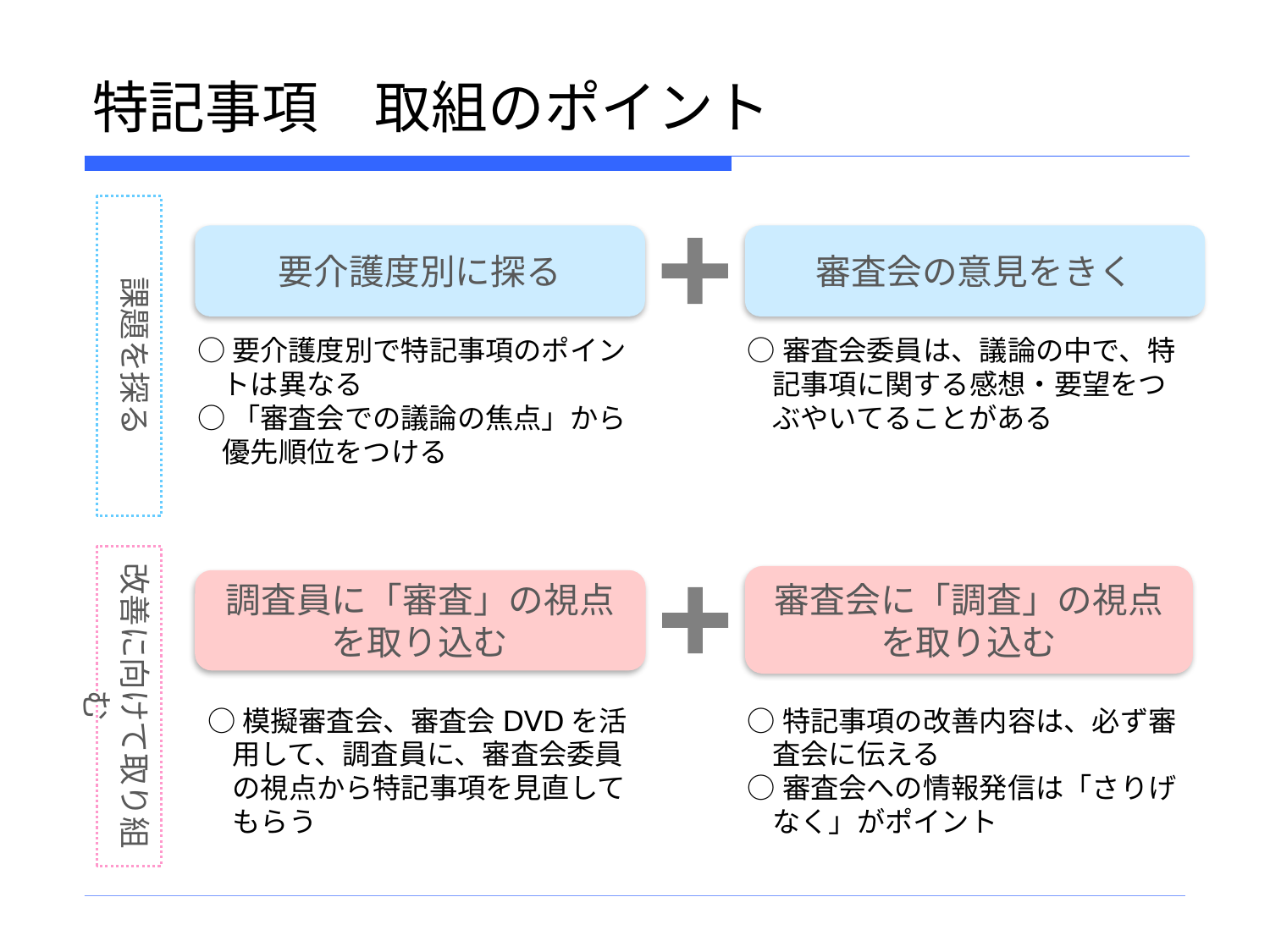

# 特記事項　取組のポイント
課題を探る
要介護度別に探る
審査会の意見をきく

○要介護度別で特記事項のポイントは異なる
○「審査会での議論の焦点」から優先順位をつける
○審査会委員は、議論の中で、特記事項に関する感想・要望をつぶやいてることがある
改善に向けて取り組む
審査会に「調査」の視点を取り込む
調査員に「審査」の視点を取り込む

○模擬審査会、審査会DVDを活用して、調査員に、審査会委員の視点から特記事項を見直してもらう
○特記事項の改善内容は、必ず審査会に伝える
○審査会への情報発信は「さりげなく」がポイント